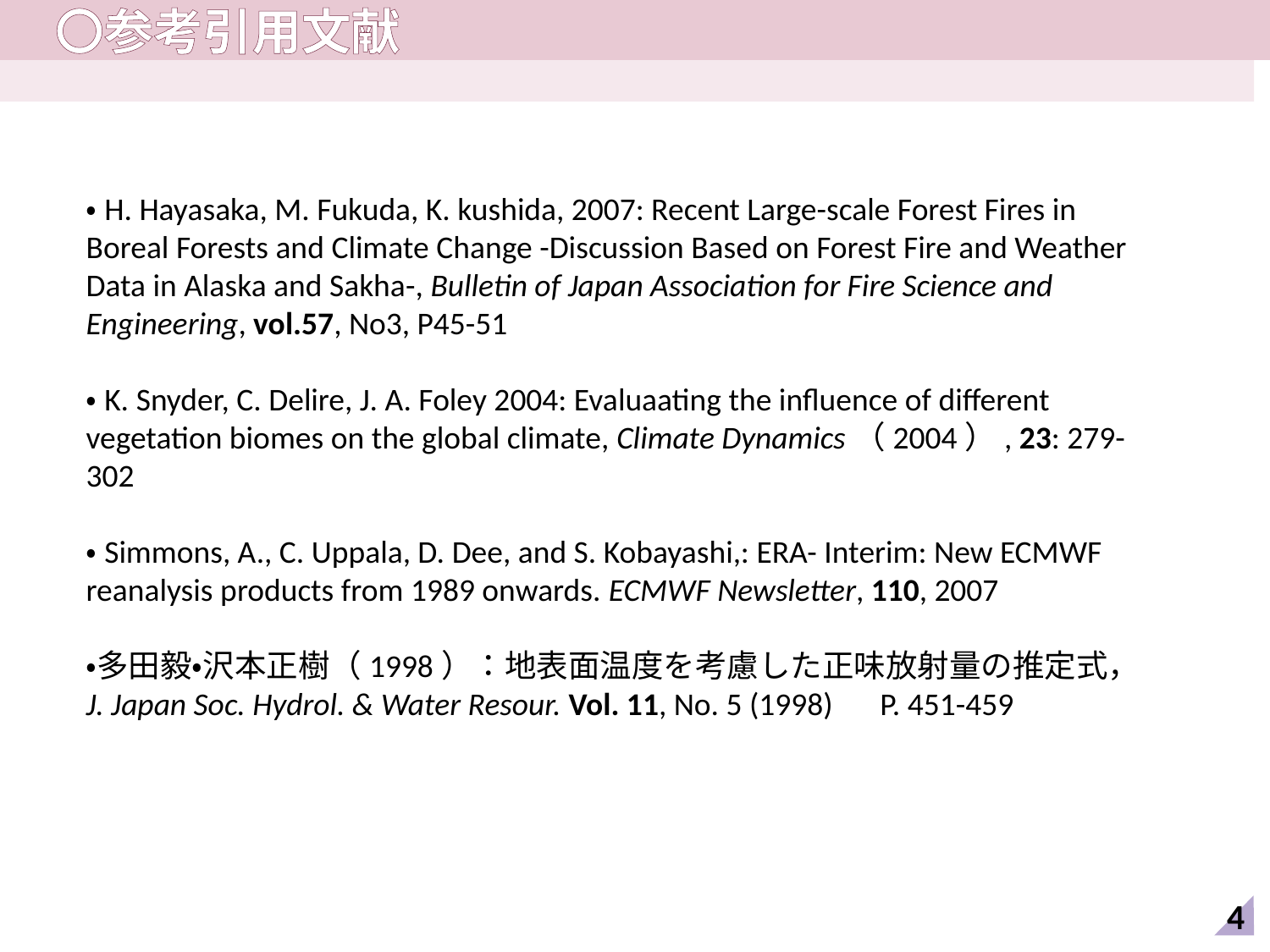

〇参考引用文献

・H. Hayasaka, M. Fukuda, K. kushida, 2007: Recent Large-scale Forest Fires in Boreal Forests and Climate Change -Discussion Based on Forest Fire and Weather Data in Alaska and Sakha-, Bulletin of Japan Association for Fire Science and Engineering, vol.57, No3, P45-51

・K. Snyder, C. Delire, J. A. Foley 2004: Evaluaating the influence of different vegetation biomes on the global climate, Climate Dynamics（2004）, 23: 279-302

・Simmons, A., C. Uppala, D. Dee, and S. Kobayashi,: ERA- Interim: New ECMWF reanalysis products from 1989 onwards. ECMWF Newsletter, 110, 2007

・多田毅・沢本正樹（1998）：地表面温度を考慮した正味放射量の推定式，J. Japan Soc. Hydrol. & Water Resour. Vol. 11, No. 5 (1998)　P. 451-459

4